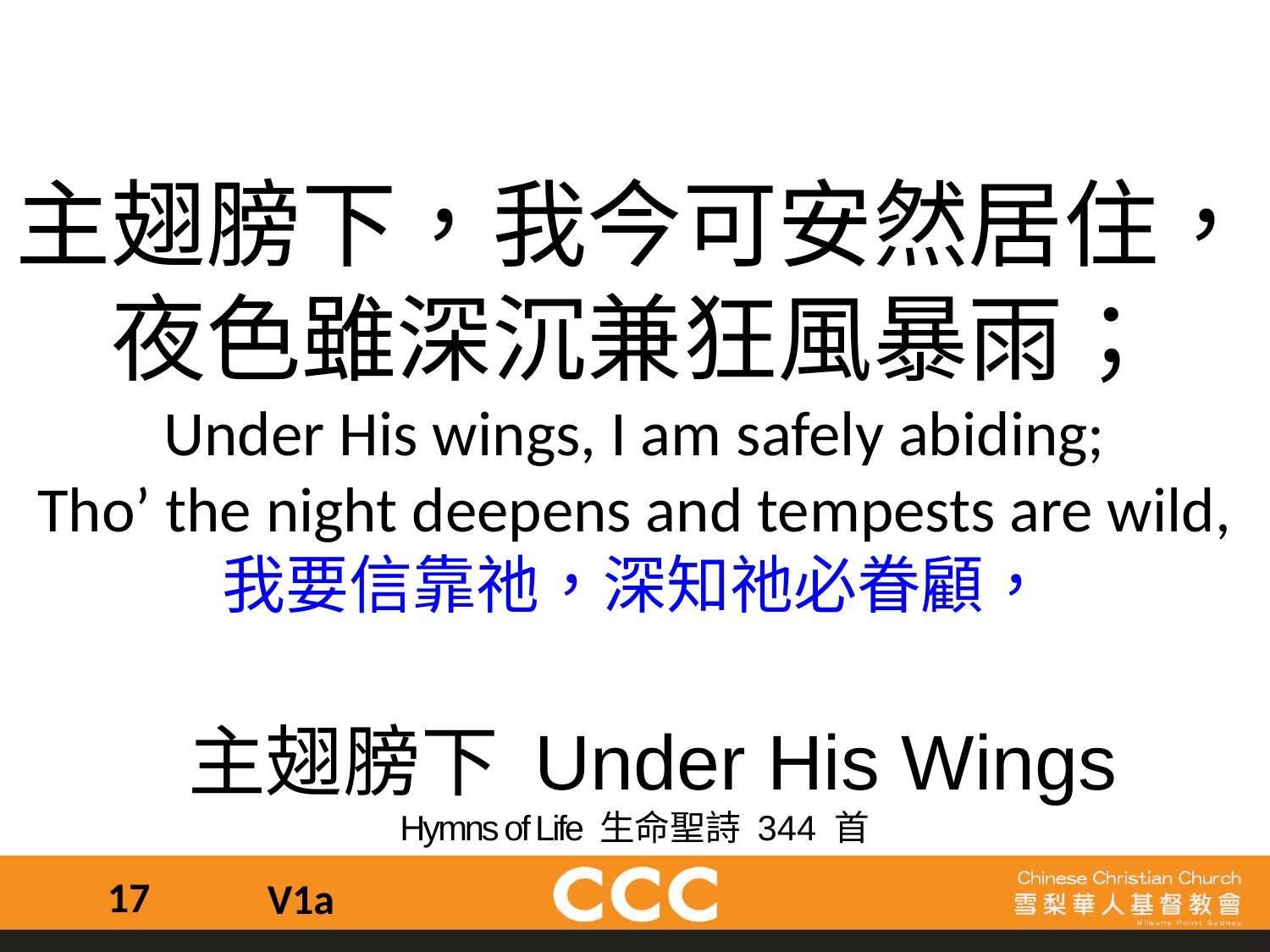

主翅膀下，我今可安然居住，夜色雖深沉兼狂風暴雨；
Under His wings, I am safely abiding;
Tho’ the night deepens and tempests are wild,
我要信靠祂，深知祂必眷顧，
 主翅膀下 Under His Wings
Hymns of Life 生命聖詩 344 首
17
V1a